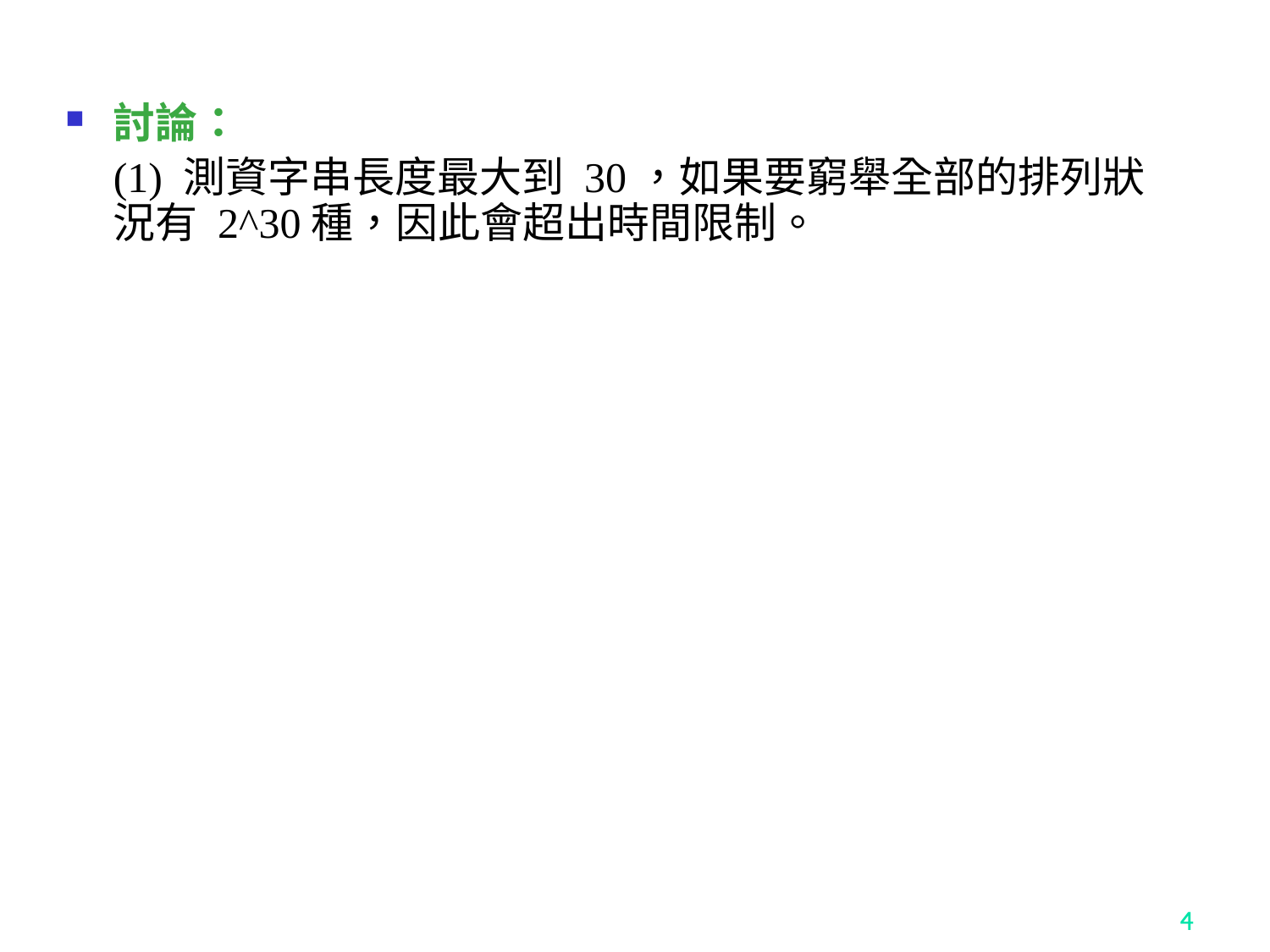

討論：
	(1) 測資字串長度最大到 30，如果要窮舉全部的排列狀況有 2^30種，因此會超出時間限制。
4